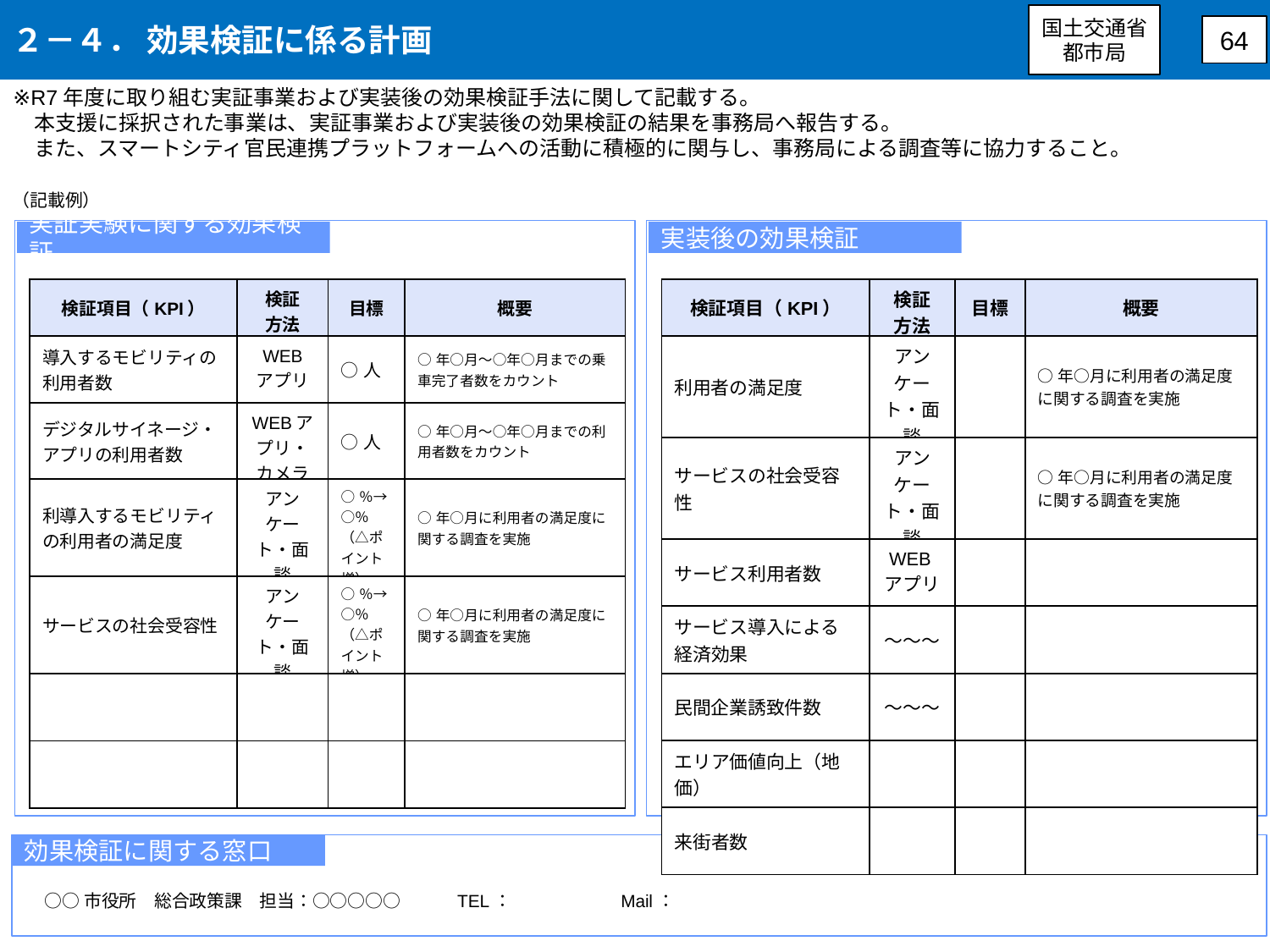

２－４． 効果検証に係る計画
国土交通省
都市局
64
※R7年度に取り組む実証事業および実装後の効果検証手法に関して記載する。
　本支援に採択された事業は、実証事業および実装後の効果検証の結果を事務局へ報告する。
　また、スマートシティ官民連携プラットフォームへの活動に積極的に関与し、事務局による調査等に協力すること。
（記載例）

実証実験に関する効果検証
実装後の効果検証
| 検証項目（KPI） | 検証 方法 | 目標 | 概要 |
| --- | --- | --- | --- |
| 導入するモビリティの利用者数 | WEB アプリ | ○人 | ○年○月～○年○月までの乗車完了者数をカウント |
| デジタルサイネージ・アプリの利用者数 | WEBアプリ・カメラ | ○人 | ○年○月～○年○月までの利用者数をカウント |
| 利導入するモビリティの利用者の満足度 | アンケート・面談 | ○％→○％（△ポイント増） | ○年○月に利用者の満足度に関する調査を実施 |
| サービスの社会受容性 | アンケート・面談 | ○％→○％（△ポイント増） | ○年○月に利用者の満足度に関する調査を実施 |
|  |  |  |  |
|  |  |  |  |
| 検証項目（KPI） | 検証 方法 | 目標 | 概要 |
| --- | --- | --- | --- |
| 利用者の満足度 | アンケート・面談 |  | ○年○月に利用者の満足度に関する調査を実施 |
| サービスの社会受容性 | アンケート・面談 |  | ○年○月に利用者の満足度に関する調査を実施 |
| サービス利用者数 | WEBアプリ |  |  |
| サービス導入による経済効果 | ～～～ |  |  |
| 民間企業誘致件数 | ～～～ |  |  |
| エリア価値向上（地価） |  |  |  |
| 来街者数 |  |  |  |
効果検証に関する窓口

○○市役所　総合政策課　担当：○○○○○　　　TEL：　　　　　　Mail：